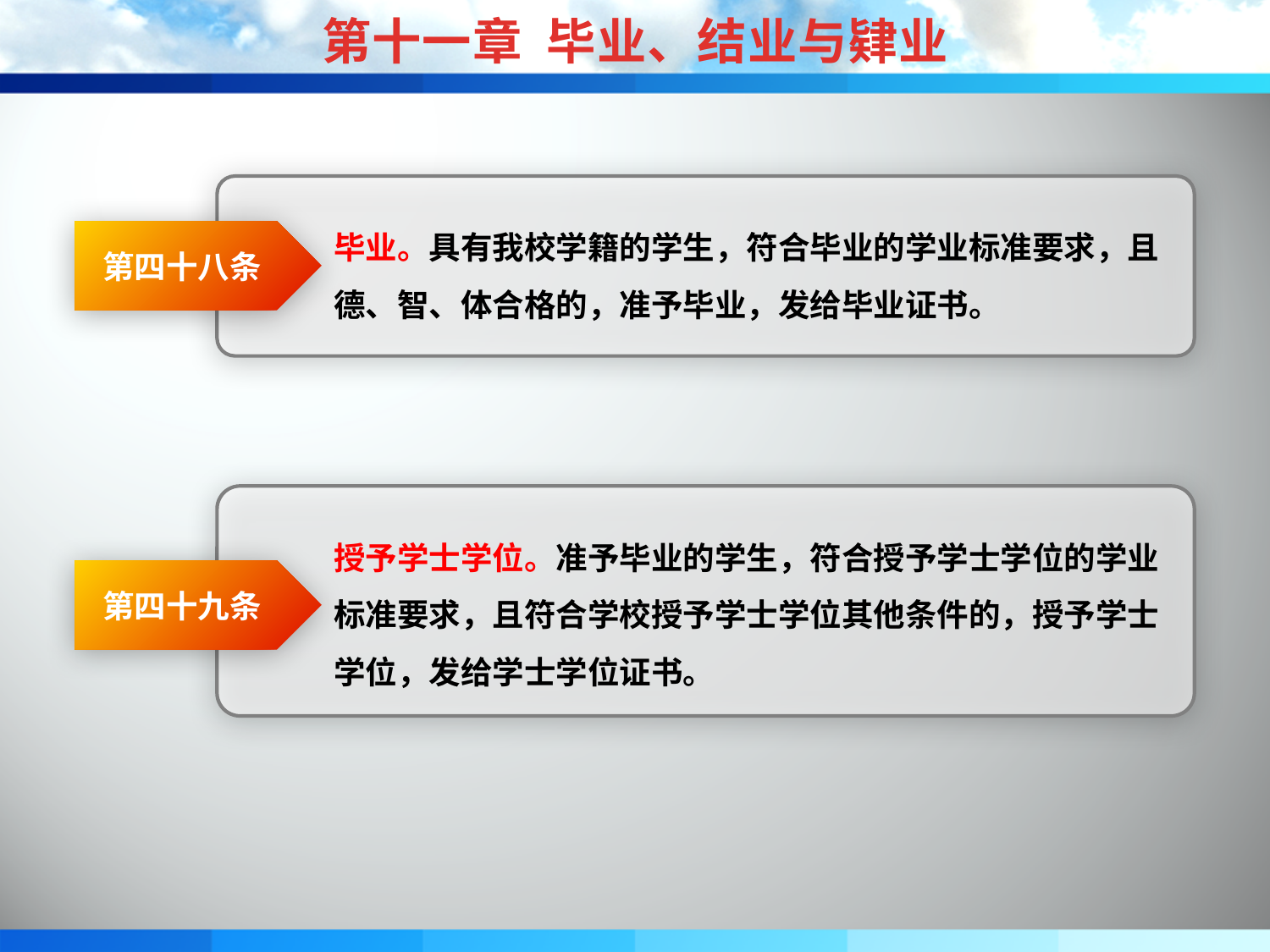

第十一章  毕业、结业与肄业

毕业。具有我校学籍的学生，符合毕业的学业标准要求，且德、智、体合格的，准予毕业，发给毕业证书。

第四十八条

授予学士学位。准予毕业的学生，符合授予学士学位的学业标准要求，且符合学校授予学士学位其他条件的，授予学士学位，发给学士学位证书。

第四十九条